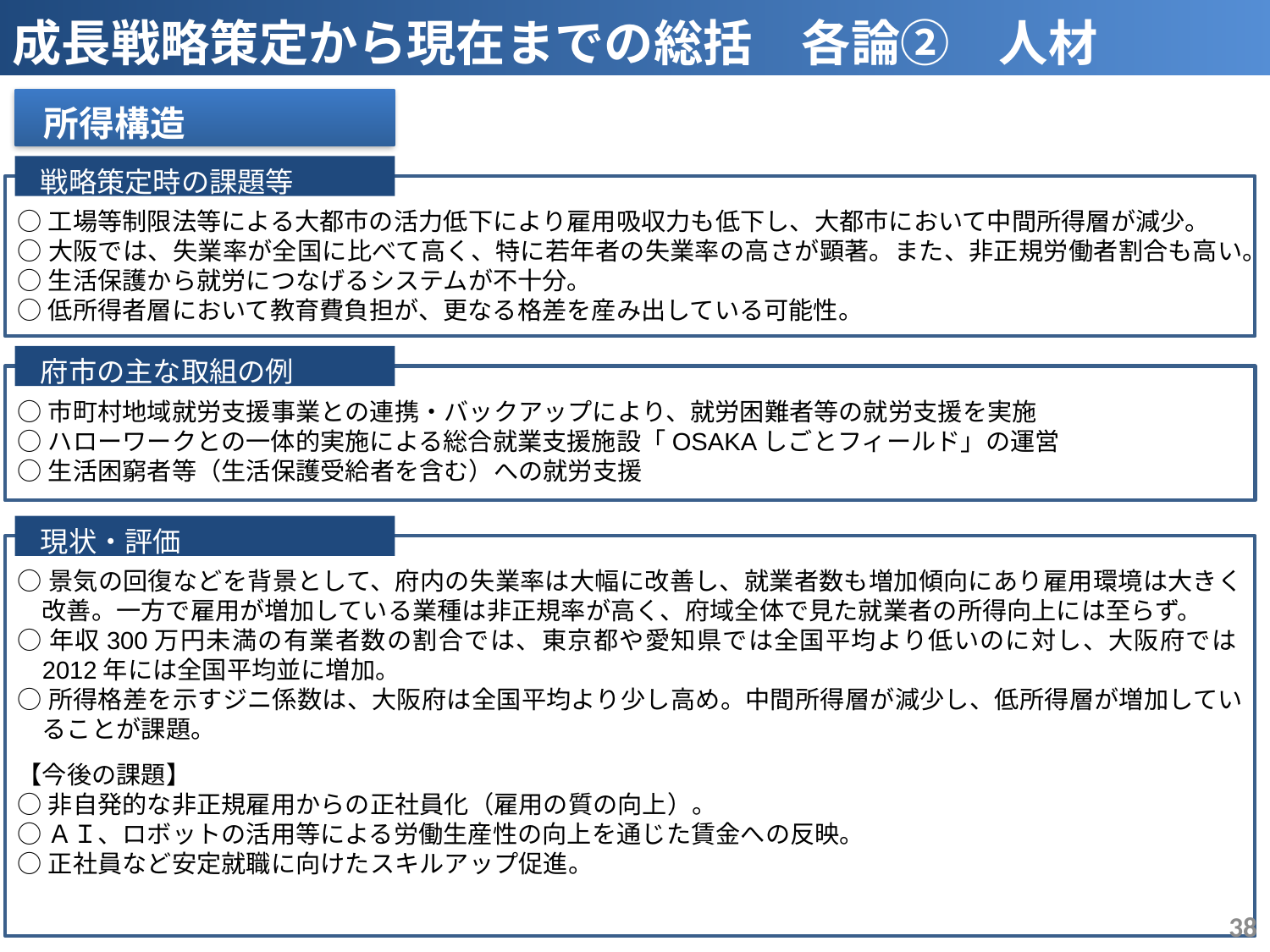

成長戦略策定から現在までの総括　各論②　人材
 所得構造
 戦略策定時の課題等
○工場等制限法等による大都市の活力低下により雇用吸収力も低下し、大都市において中間所得層が減少。
○大阪では、失業率が全国に比べて高く、特に若年者の失業率の高さが顕著。また、非正規労働者割合も高い。
○生活保護から就労につなげるシステムが不十分。
○低所得者層において教育費負担が、更なる格差を産み出している可能性。
 府市の主な取組の例
○市町村地域就労支援事業との連携・バックアップにより、就労困難者等の就労支援を実施
○ハローワークとの一体的実施による総合就業支援施設「OSAKAしごとフィールド」の運営
○生活困窮者等（生活保護受給者を含む）への就労支援
 現状・評価
○景気の回復などを背景として、府内の失業率は大幅に改善し、就業者数も増加傾向にあり雇用環境は大きく改善。一方で雇用が増加している業種は非正規率が高く、府域全体で見た就業者の所得向上には至らず。
○年収300万円未満の有業者数の割合では、東京都や愛知県では全国平均より低いのに対し、大阪府では2012年には全国平均並に増加。
○所得格差を示すジニ係数は、大阪府は全国平均より少し高め。中間所得層が減少し、低所得層が増加していることが課題。
【今後の課題】
○非自発的な非正規雇用からの正社員化（雇用の質の向上）。
○ＡＩ、ロボットの活用等による労働生産性の向上を通じた賃金への反映。
○正社員など安定就職に向けたスキルアップ促進。
38